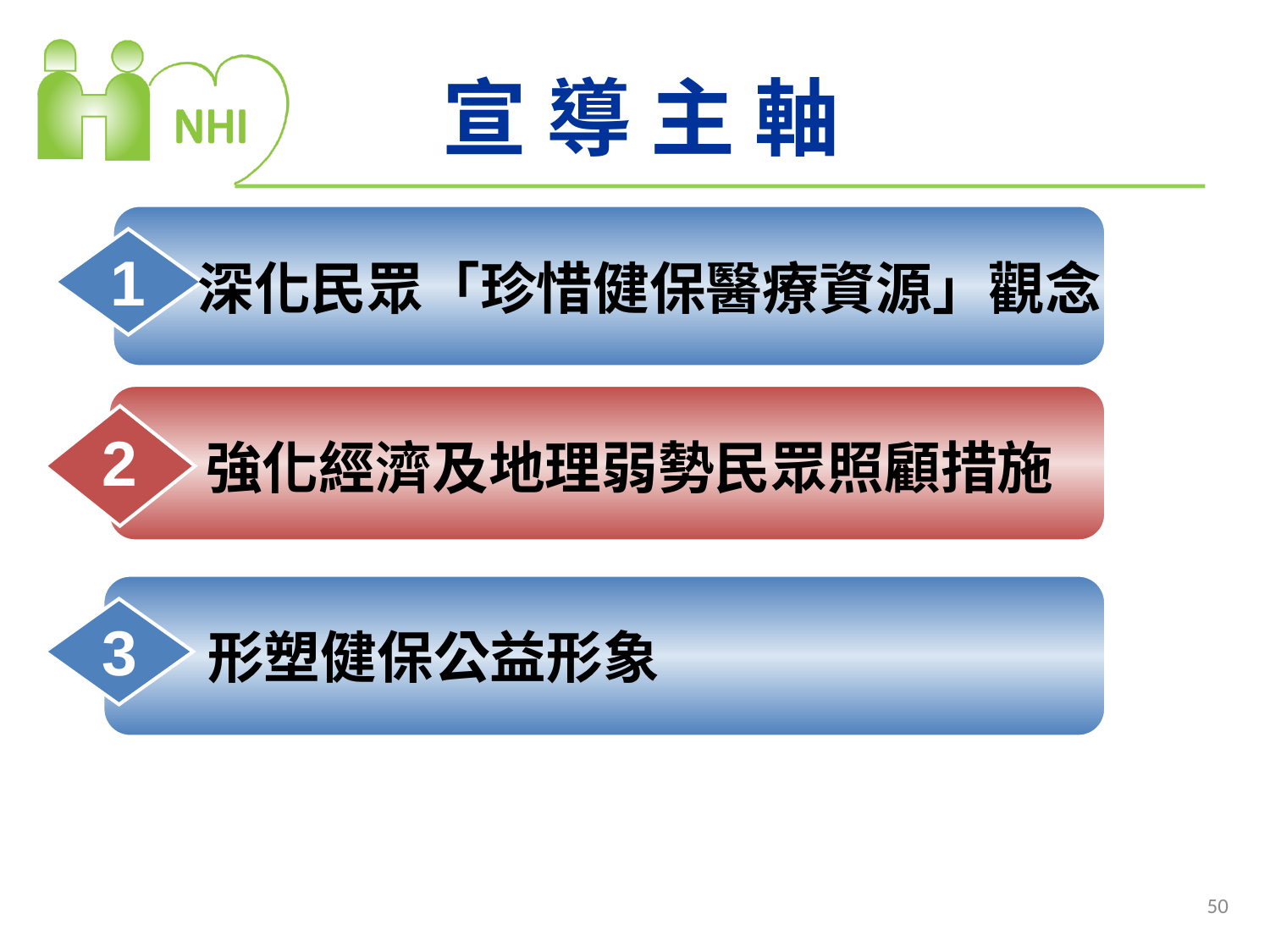

宣 導 主 軸

1
深化民眾「珍惜健保醫療資源」觀念

2
強化經濟及地理弱勢民眾照顧措施

3
形塑健保公益形象
50